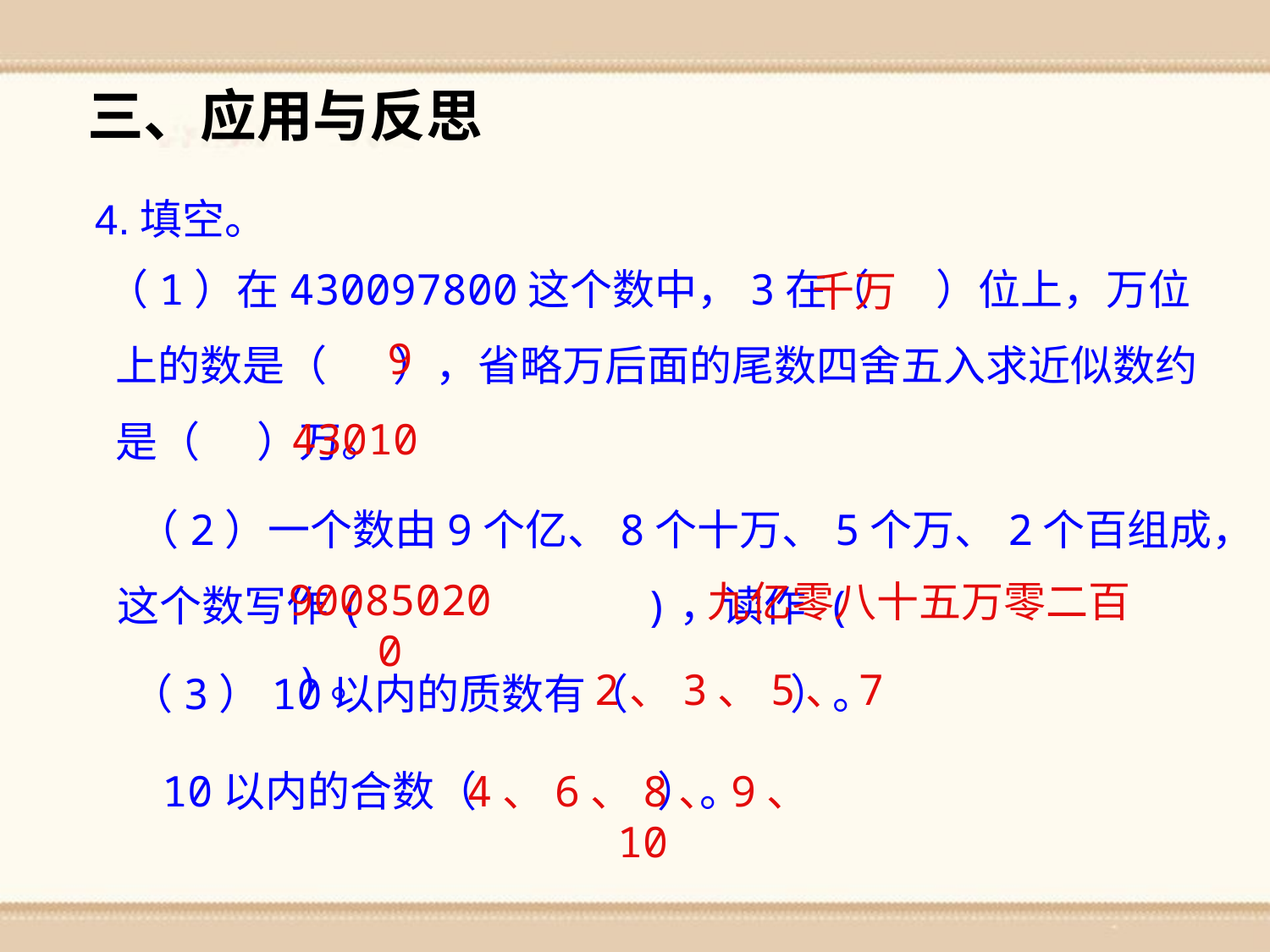

三、应用与反思
4.填空。
   （1）在430097800这个数中，3在（       ）位上，万位上的数是（       ），省略万后面的尾数四舍五入求近似数约是（      ）万。
千万
9
43010
 （2）一个数由9个亿、8个十万、5个万、2个百组成，这个数写作(           )，读作 (                      )。

900850200
九亿零八十五万零二百
 （3）10以内的质数有（                 ）。
  10以内的合数（                   ）。
2、3、5、7
4、6、8、9、10